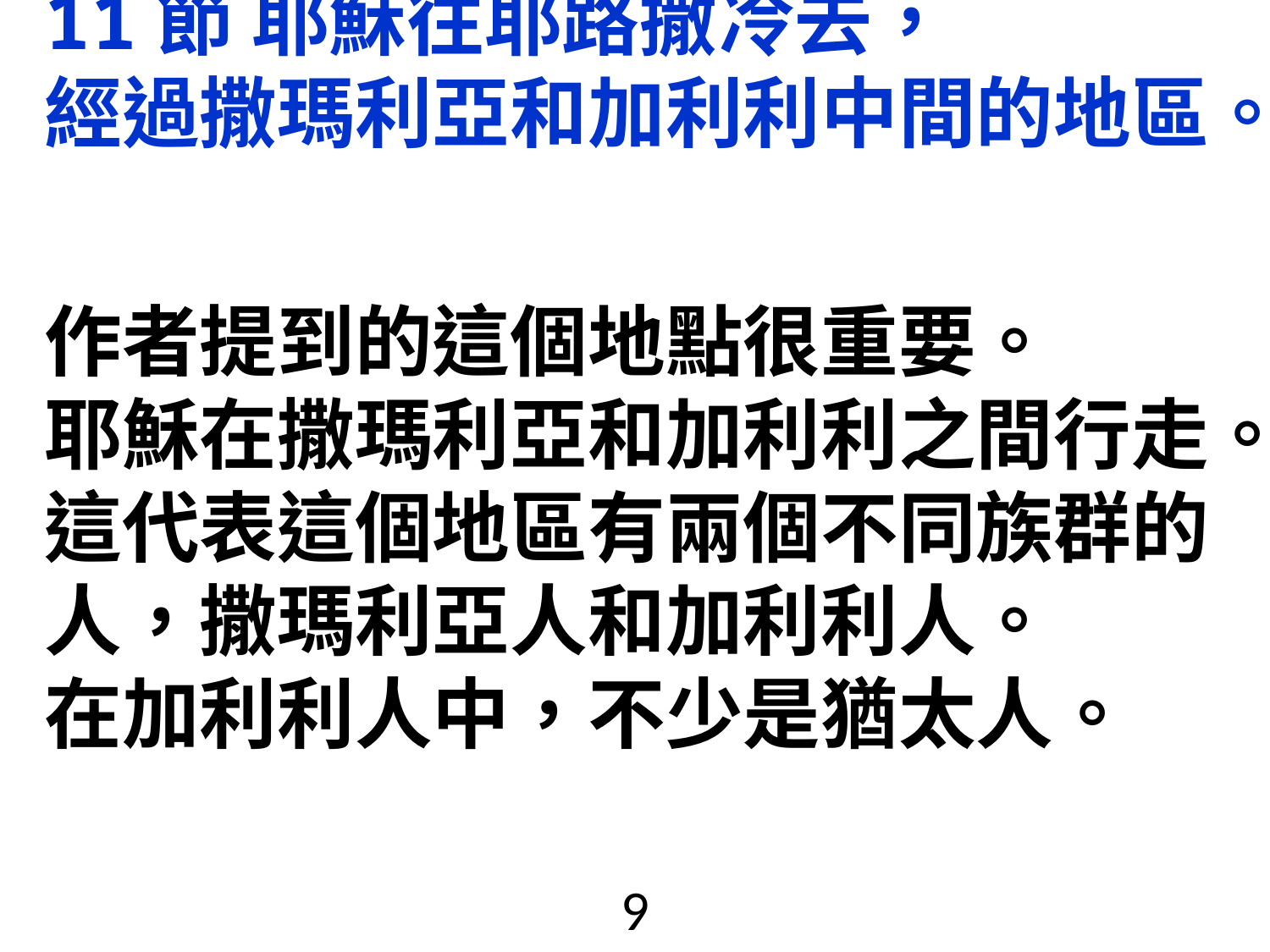

# 11節 耶穌往耶路撒冷去， 經過撒瑪利亞和加利利中間的地區。 作者提到的這個地點很重要。 耶穌在撒瑪利亞和加利利之間行走。這代表這個地區有兩個不同族群的人，撒瑪利亞人和加利利人。 在加利利人中，不少是猶太人。
9